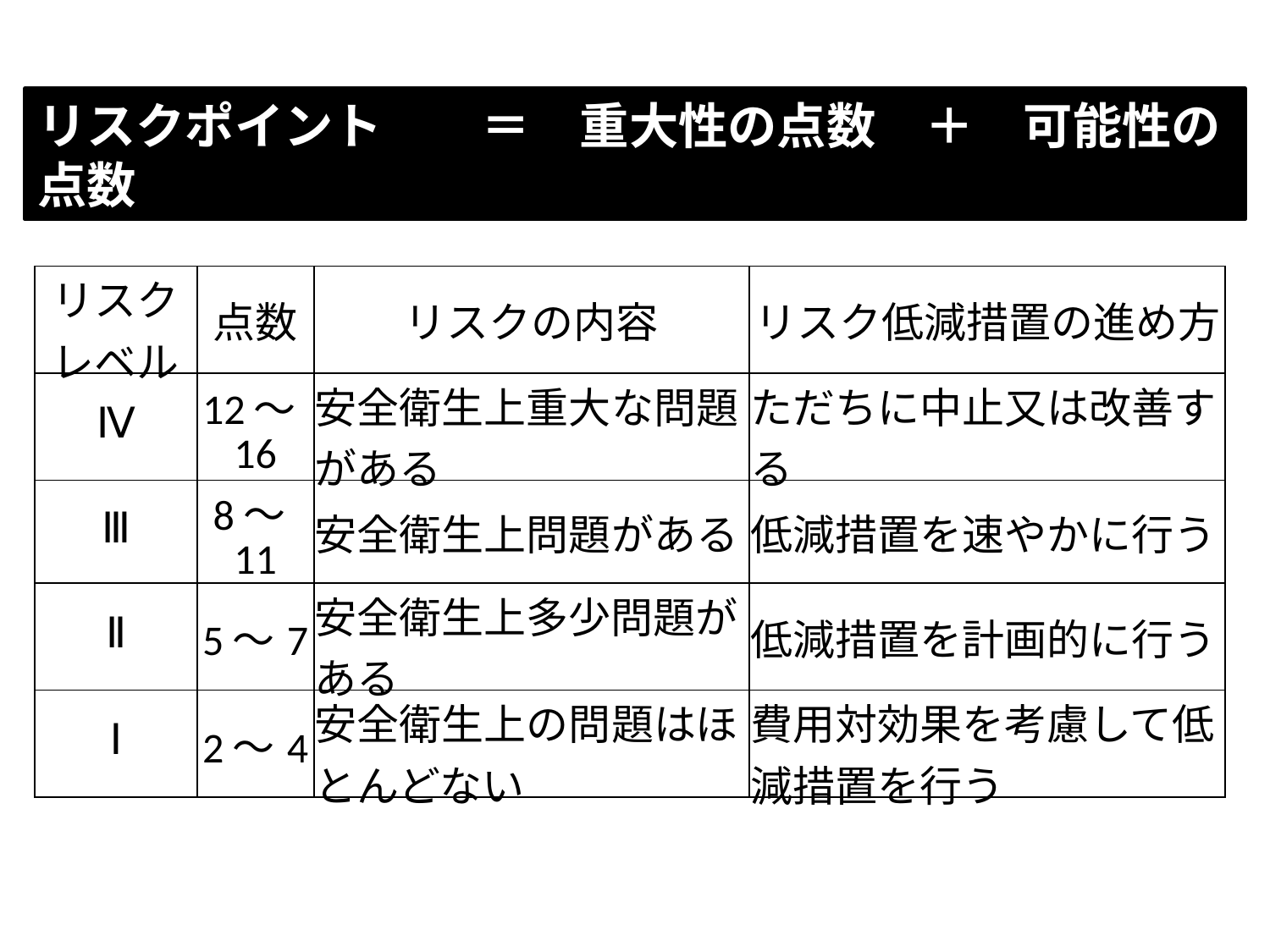

リスクポイント　　＝　重大性の点数　＋　可能性の点数
| リスクレベル | 点数 | リスクの内容 | リスク低減措置の進め方 |
| --- | --- | --- | --- |
| Ⅳ | 12～16 | 安全衛生上重大な問題がある | ただちに中止又は改善する |
| Ⅲ | 8～11 | 安全衛生上問題がある | 低減措置を速やかに行う |
| Ⅱ | 5～7 | 安全衛生上多少問題がある | 低減措置を計画的に行う |
| Ⅰ | 2～4 | 安全衛生上の問題はほとんどない | 費用対効果を考慮して低減措置を行う |